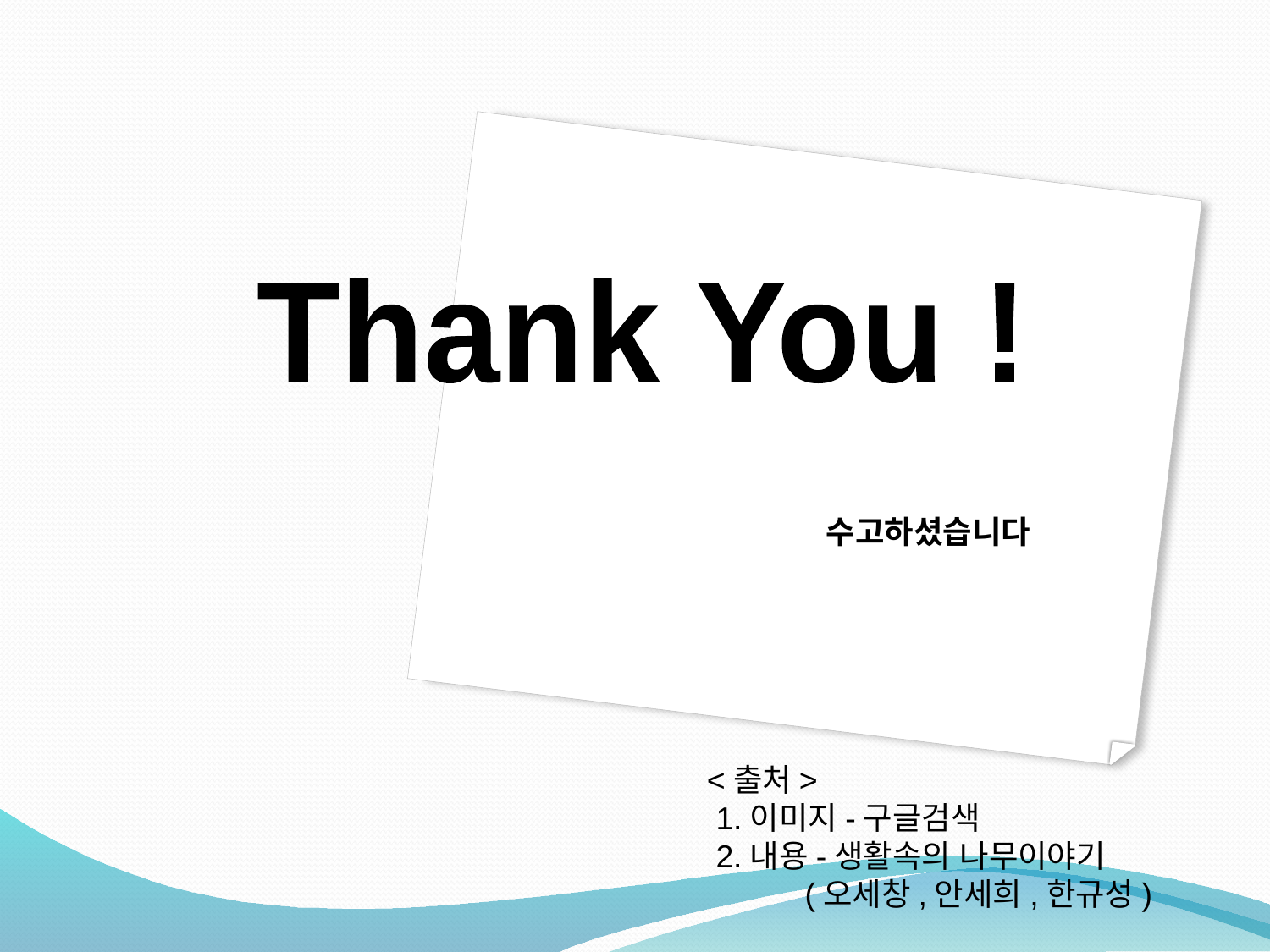

Thank You !
수고하셨습니다
<출처>
 1.이미지-구글검색
 2.내용-생활속의 나무이야기
           (오세창,안세희,한규성)